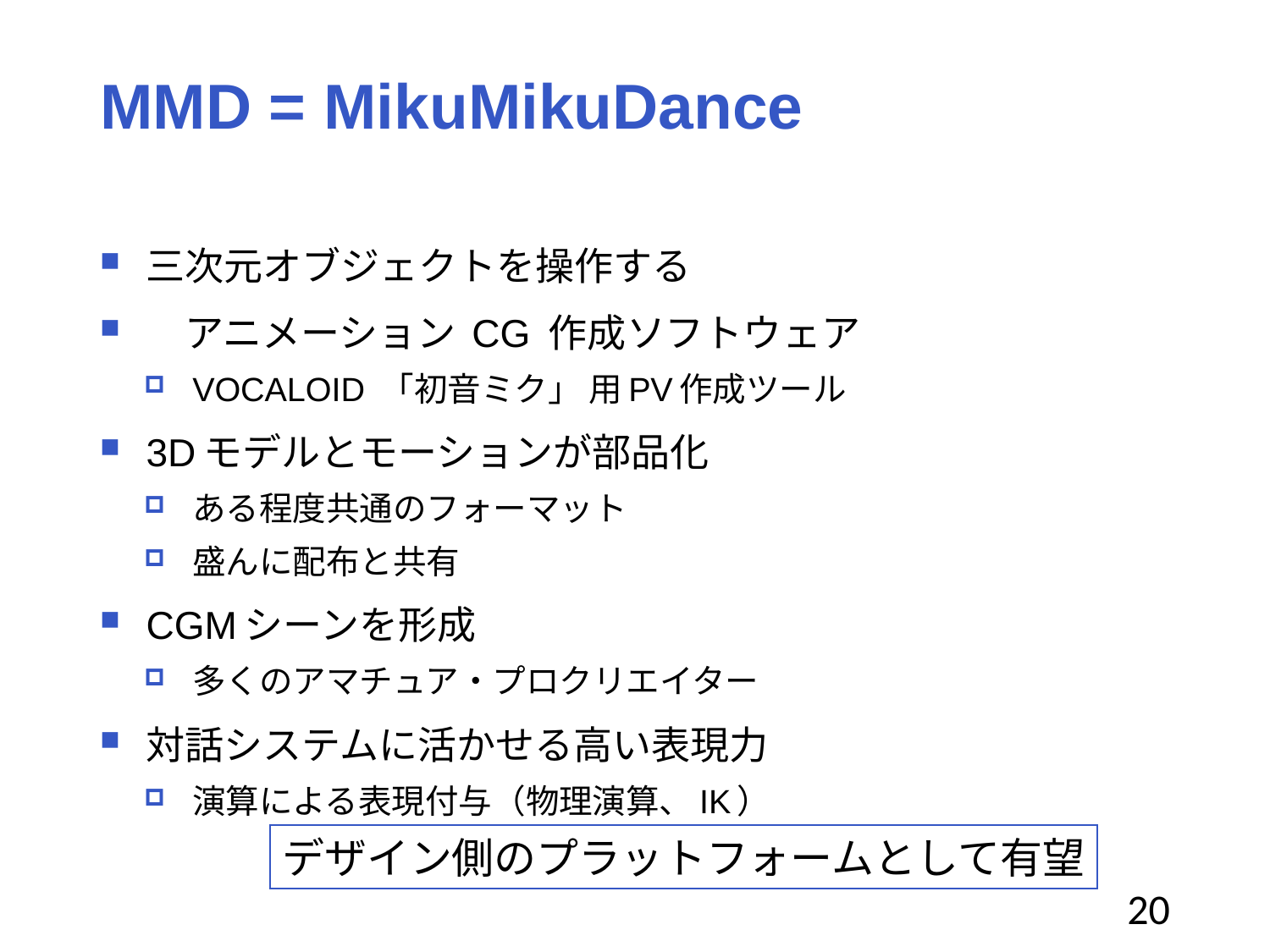

# MMD = MikuMikuDance
三次元オブジェクトを操作する
　アニメーション CG 作成ソフトウェア
VOCALOID 「初音ミク」 用PV作成ツール
3Dモデルとモーションが部品化
ある程度共通のフォーマット
盛んに配布と共有
CGMシーンを形成
多くのアマチュア・プロクリエイター
対話システムに活かせる高い表現力
演算による表現付与（物理演算、IK）
デザイン側のプラットフォームとして有望
20